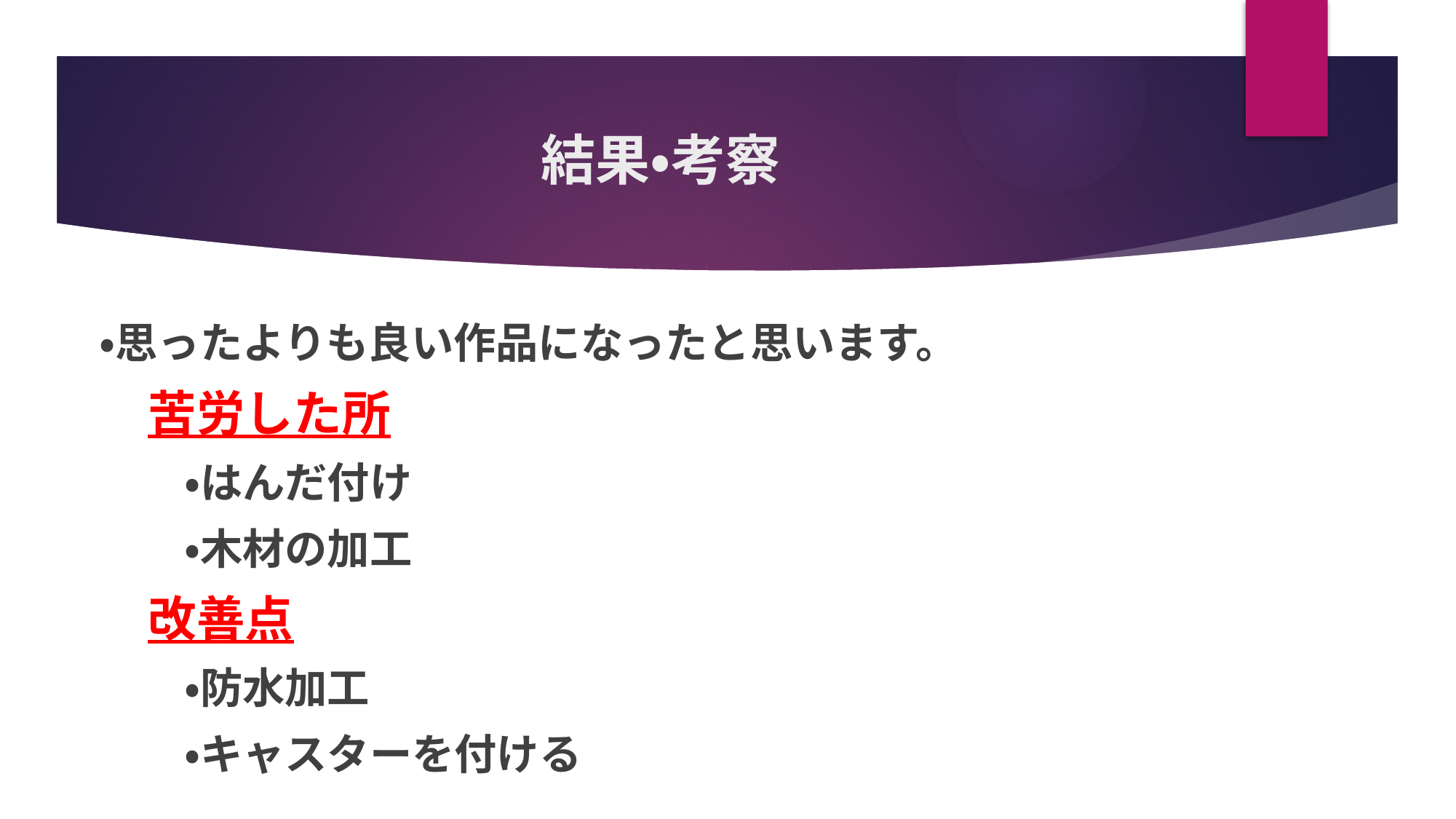

# 結果・考察
・思ったよりも良い作品になったと思います。
　苦労した所
　　・はんだ付け
　　・木材の加工
　改善点
　　・防水加工
　　・キャスターを付ける